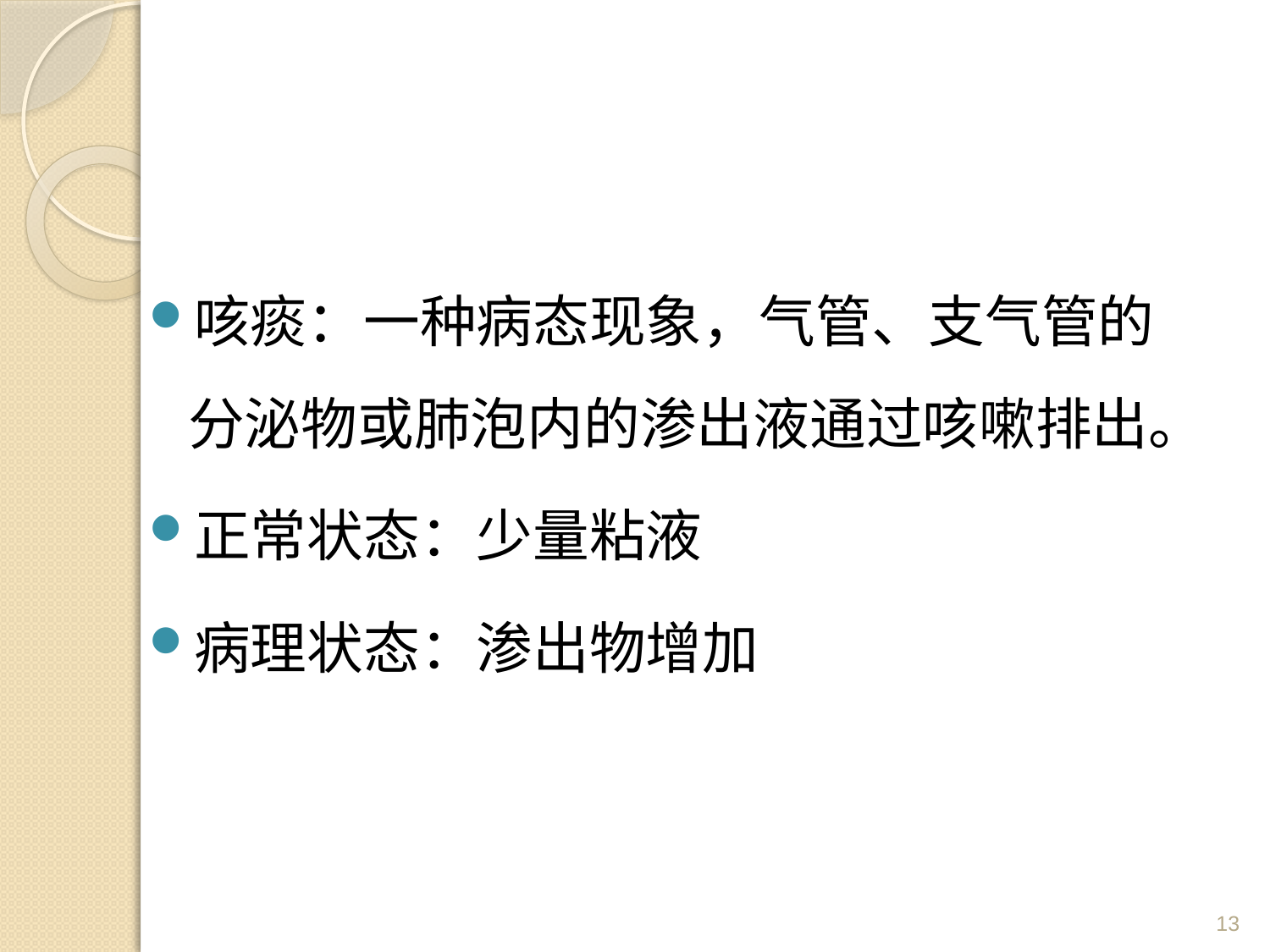

#
咳痰：一种病态现象，气管、支气管的分泌物或肺泡内的渗出液通过咳嗽排出。
正常状态：少量粘液
病理状态：渗出物增加
13